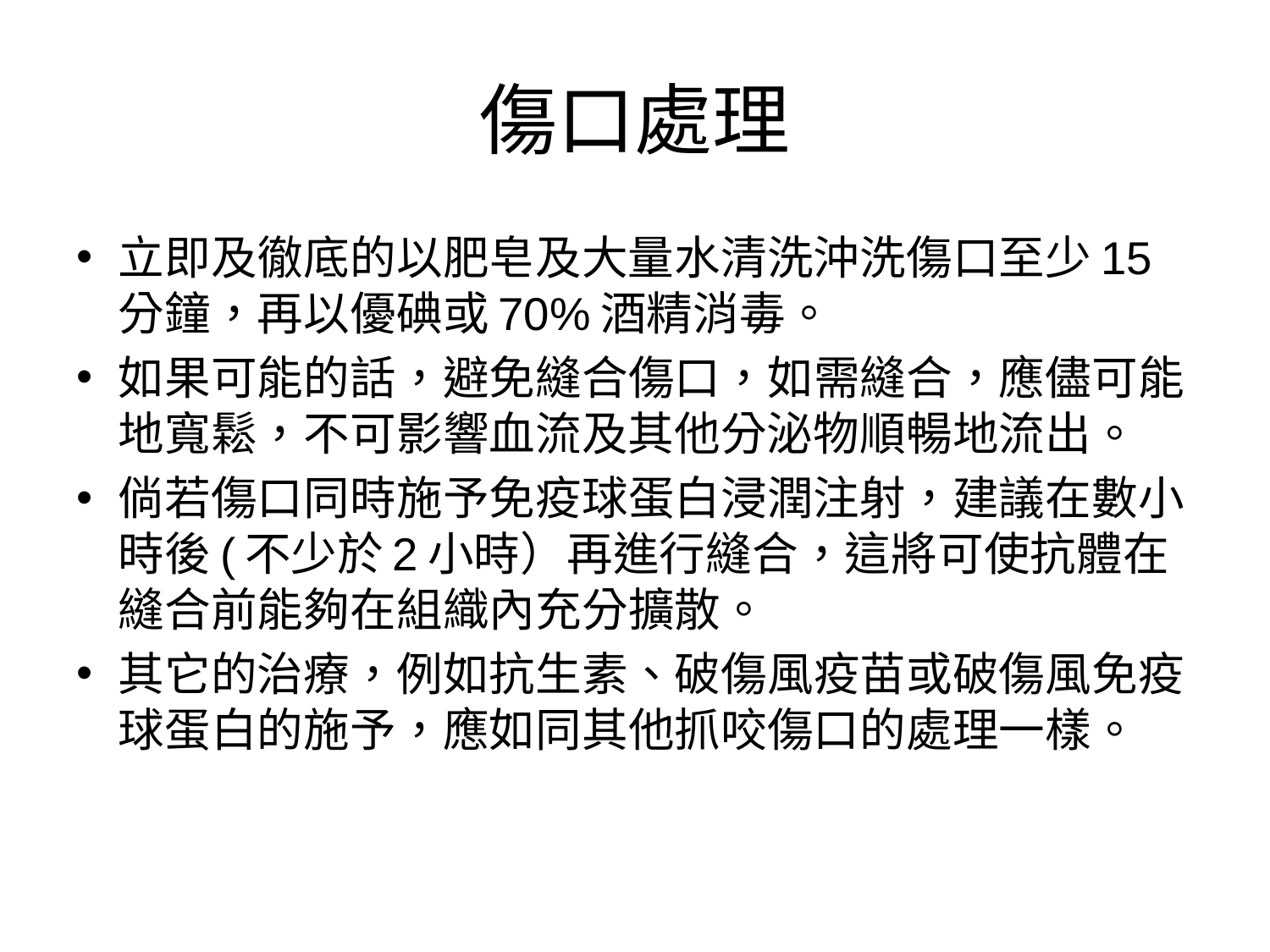

# 傷口處理
立即及徹底的以肥皂及大量水清洗沖洗傷口至少15分鐘，再以優碘或70%酒精消毒。
如果可能的話，避免縫合傷口，如需縫合，應儘可能地寬鬆，不可影響血流及其他分泌物順暢地流出。
倘若傷口同時施予免疫球蛋白浸潤注射，建議在數小時後(不少於2小時）再進行縫合，這將可使抗體在縫合前能夠在組織內充分擴散。
其它的治療，例如抗生素、破傷風疫苗或破傷風免疫球蛋白的施予，應如同其他抓咬傷口的處理一樣。